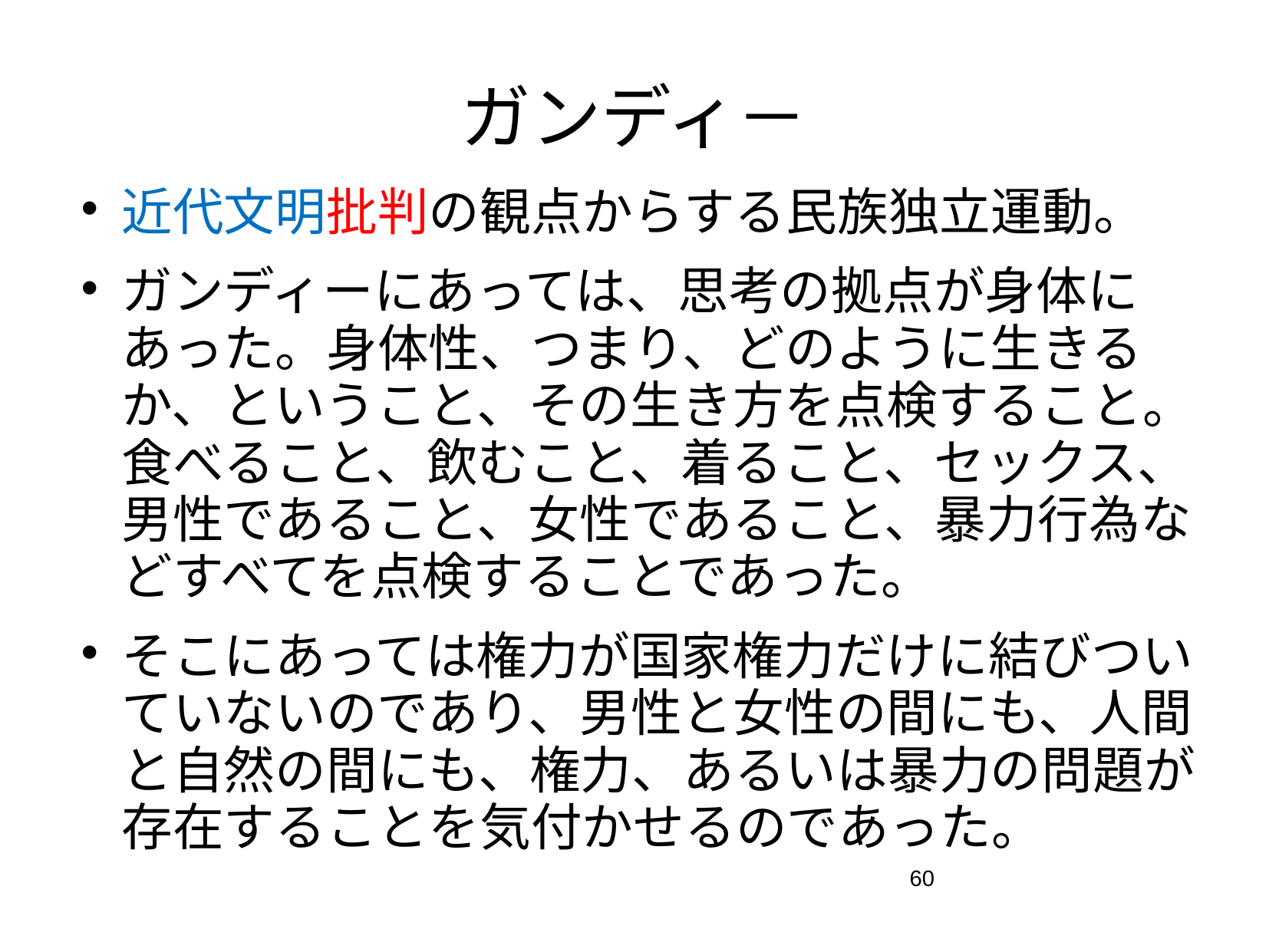

# ガンディ－
近代文明批判の観点からする民族独立運動。
ガンディーにあっては、思考の拠点が身体にあった。身体性、つまり、どのように生きるか、ということ、その生き方を点検すること。食べること、飲むこと、着ること、セックス、男性であること、女性であること、暴力行為などすべてを点検することであった。
そこにあっては権力が国家権力だけに結びついていないのであり、男性と女性の間にも、人間と自然の間にも、権力、あるいは暴力の問題が存在することを気付かせるのであった。
60